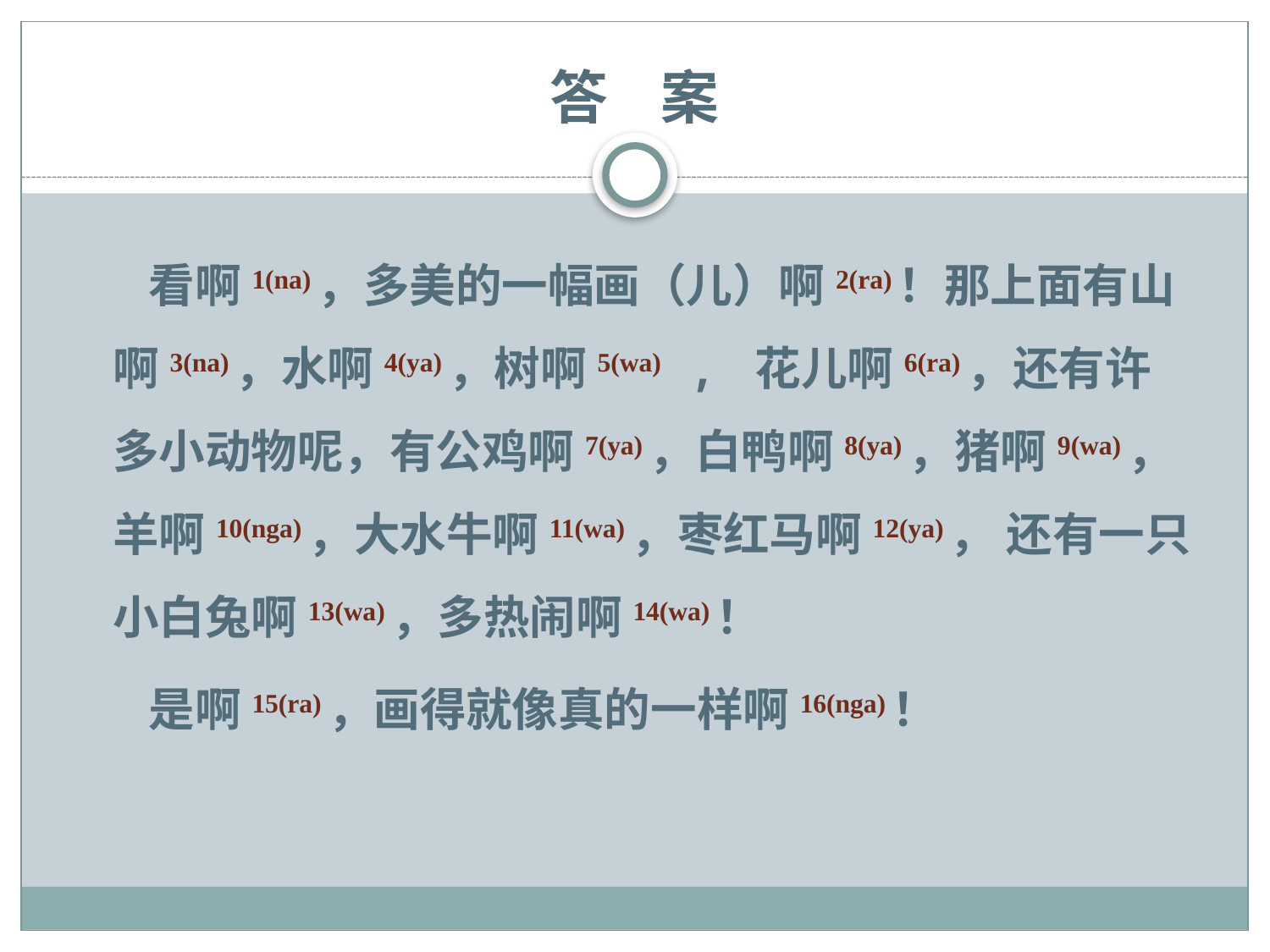

# 答    案
      看啊1(na)，多美的一幅画（儿）啊2(ra)！那上面有山啊3(na)，水啊4(ya)，树啊5(wa) , 花儿啊6(ra)，还有许多小动物呢，有公鸡啊7(ya)，白鸭啊8(ya)，猪啊9(wa)，羊啊10(nga)，大水牛啊11(wa)，枣红马啊12(ya)， 还有一只小白兔啊13(wa)，多热闹啊14(wa)！
      是啊15(ra)，画得就像真的一样啊16(nga)！